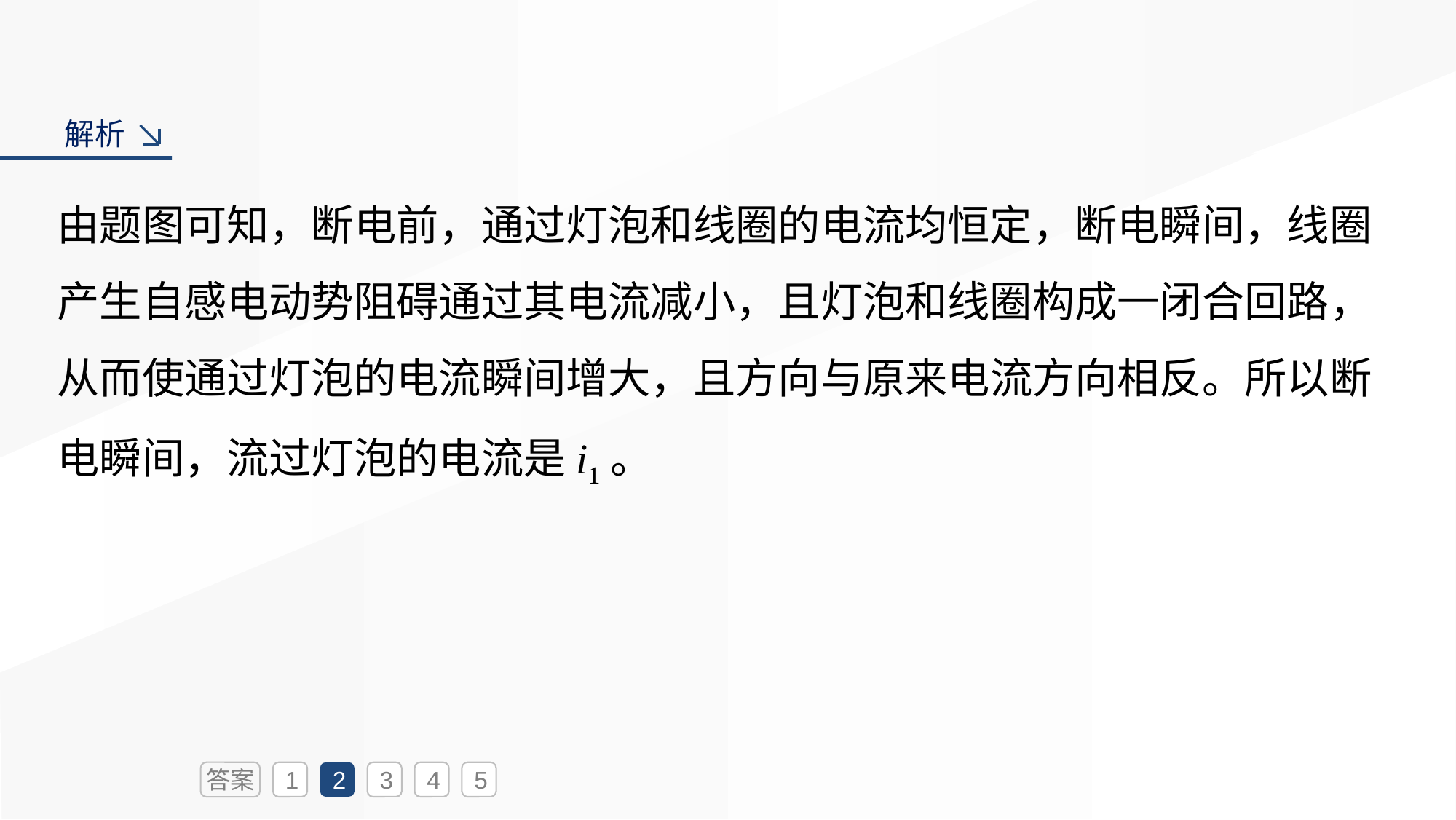

解析

由题图可知，断电前，通过灯泡和线圈的电流均恒定，断电瞬间，线圈产生自感电动势阻碍通过其电流减小，且灯泡和线圈构成一闭合回路，从而使通过灯泡的电流瞬间增大，且方向与原来电流方向相反。所以断电瞬间，流过灯泡的电流是i1。
答案
1
2
3
4
5